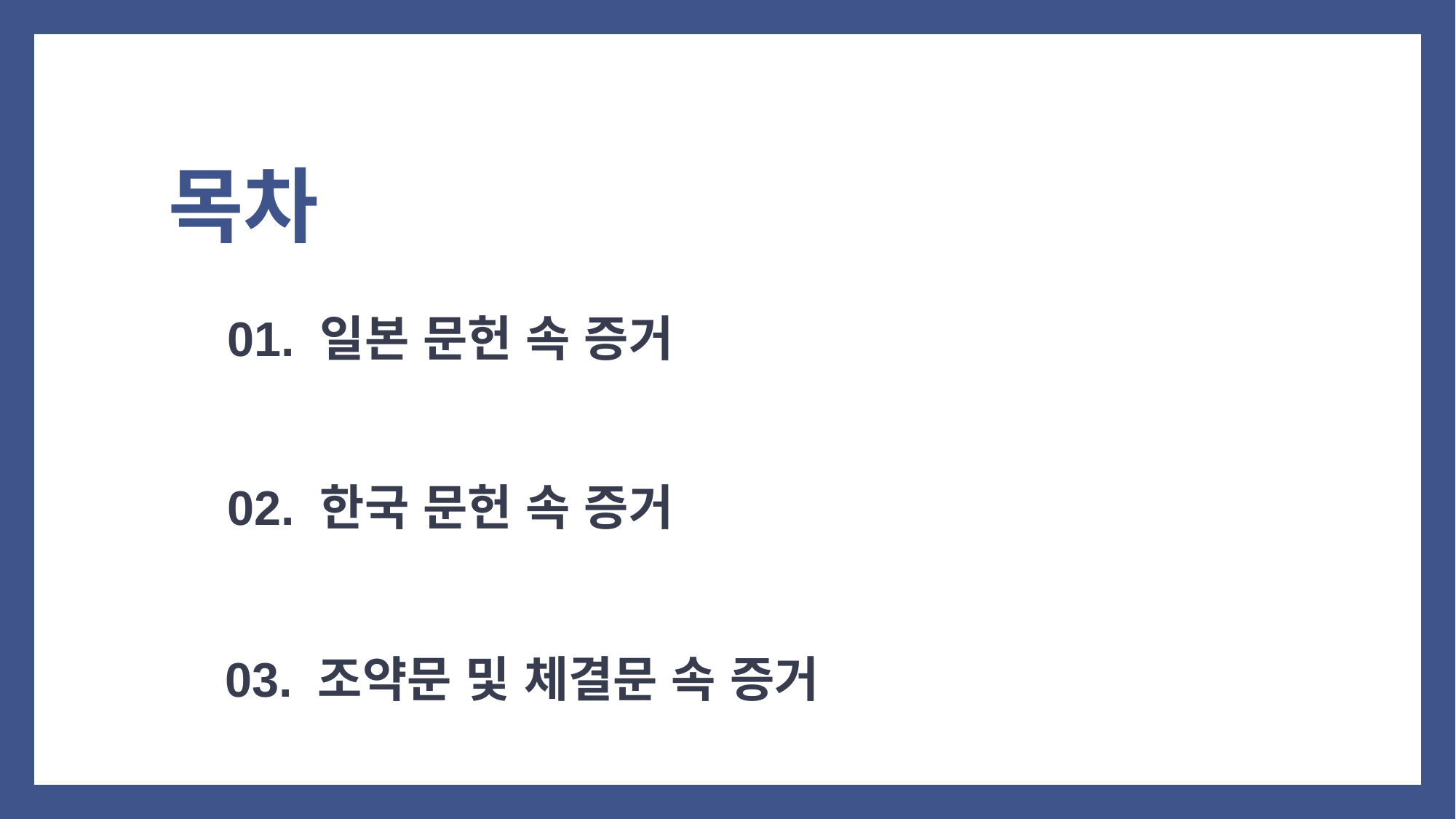

목차
01. 일본 문헌 속 증거
02. 한국 문헌 속 증거
03. 조약문 및 체결문 속 증거